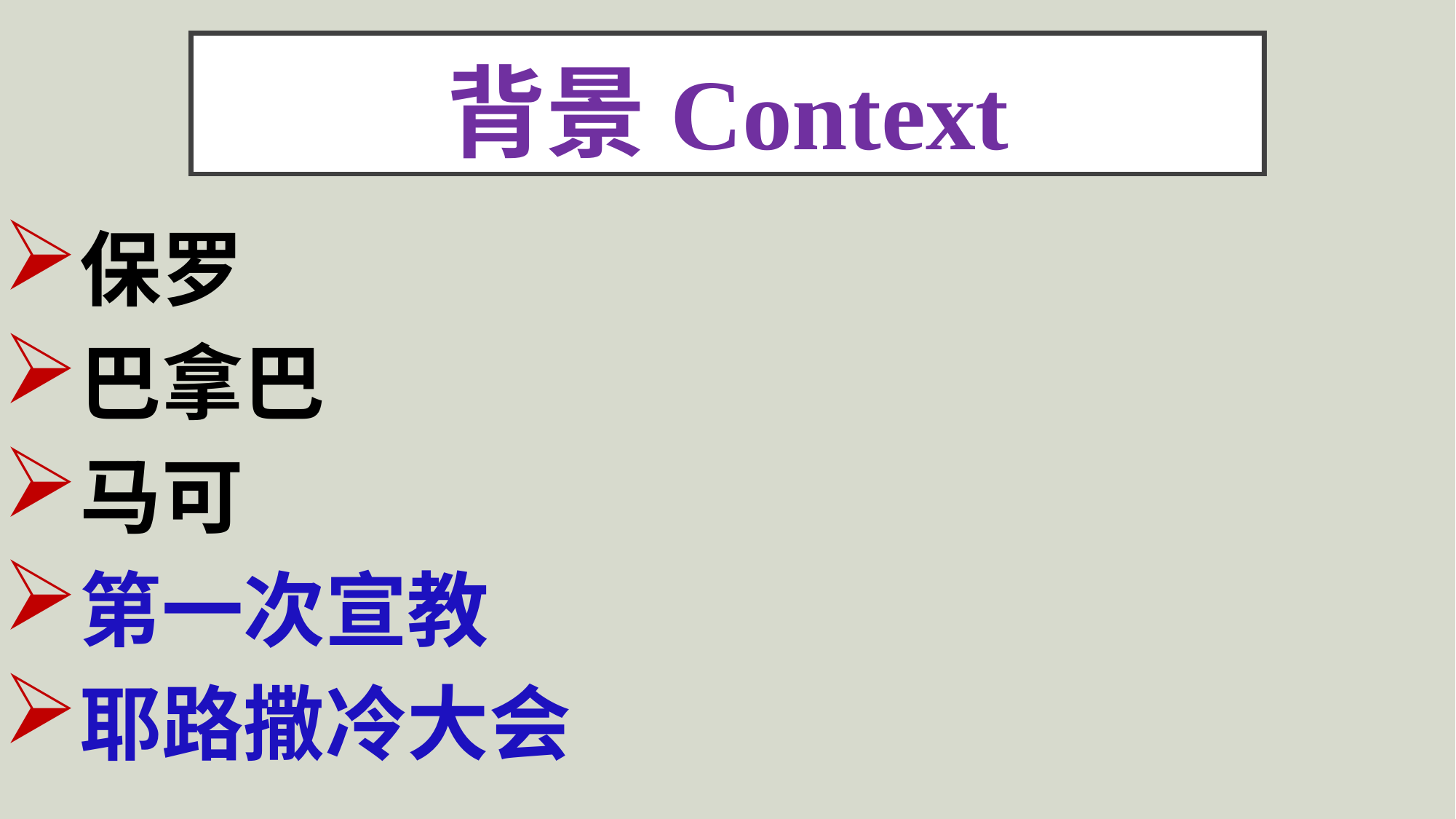

# 背景Context
保罗
巴拿巴
马可
第一次宣教
耶路撒冷大会